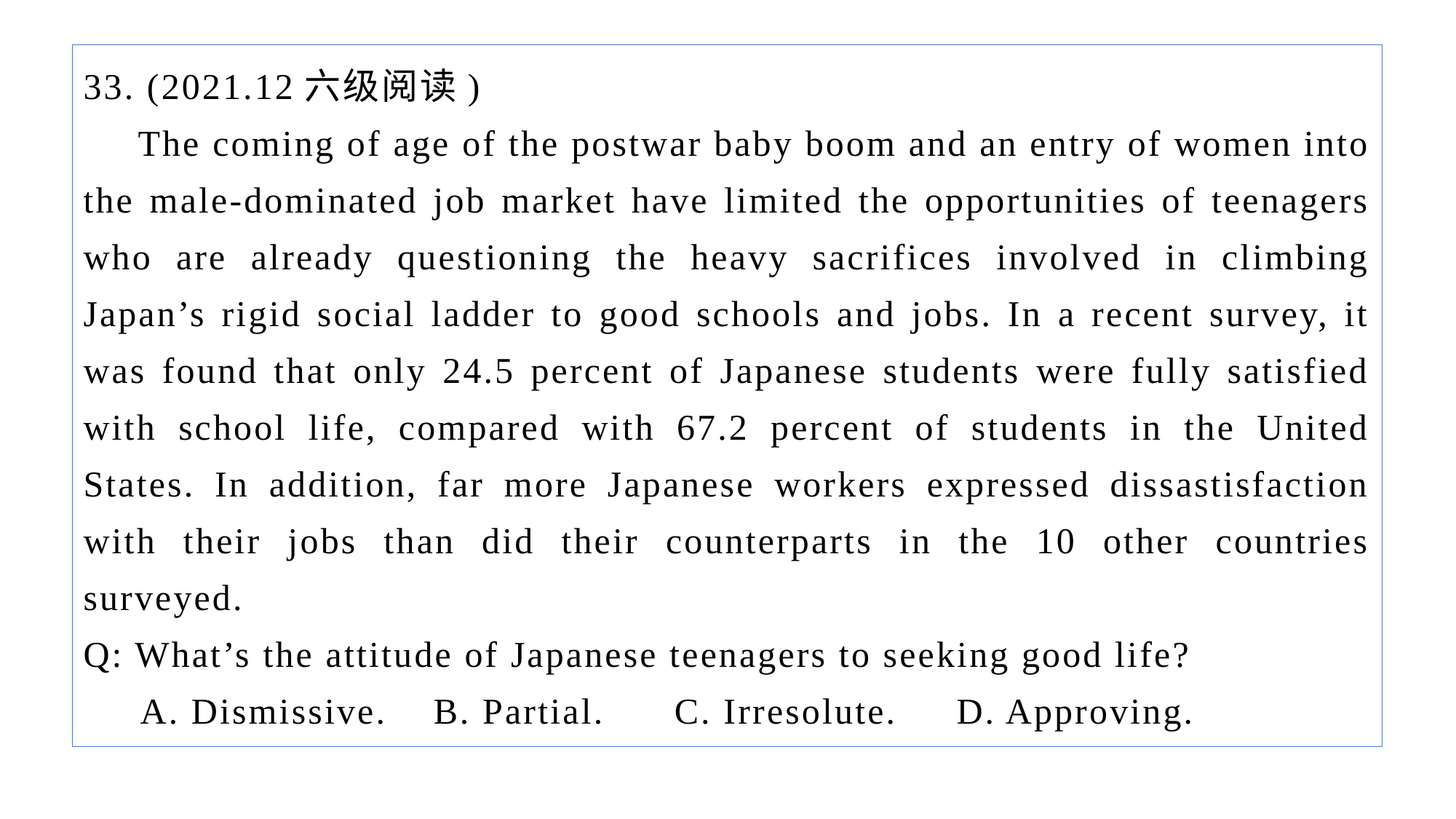

33. (2021.12六级阅读)
The coming of age of the postwar baby boom and an entry of women into the male-dominated job market have limited the opportunities of teenagers who are already questioning the heavy sacrifices involved in climbing Japan’s rigid social ladder to good schools and jobs. In a recent survey, it was found that only 24.5 percent of Japanese students were fully satisfied with school life, compared with 67.2 percent of students in the United States. In addition, far more Japanese workers expressed dissastisfaction with their jobs than did their counterparts in the 10 other countries surveyed.
Q: What’s the attitude of Japanese teenagers to seeking good life?
     A. Dismissive. 	  B. Partial. 	    C. Irresolute. 	D. Approving.